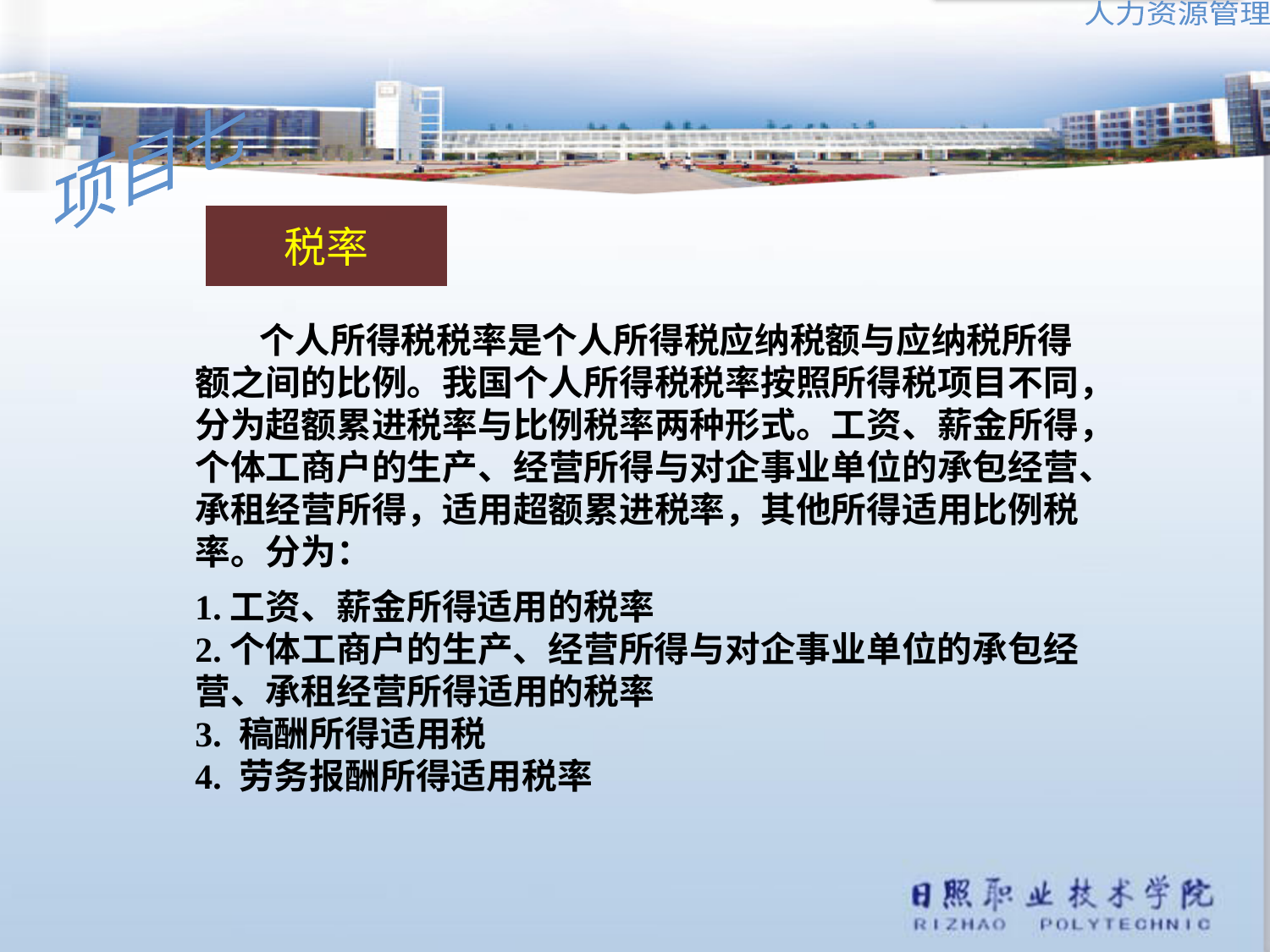

税率
	       个人所得税税率是个人所得税应纳税额与应纳税所得额之间的比例。我国个人所得税税率按照所得税项目不同，分为超额累进税率与比例税率两种形式。工资、薪金所得，个体工商户的生产、经营所得与对企事业单位的承包经营、承租经营所得，适用超额累进税率，其他所得适用比例税率。分为：

	1.工资、薪金所得适用的税率
	2.个体工商户的生产、经营所得与对企事业单位的承包经  营、承租经营所得适用的税率
	3. 稿酬所得适用税
	4. 劳务报酬所得适用税率